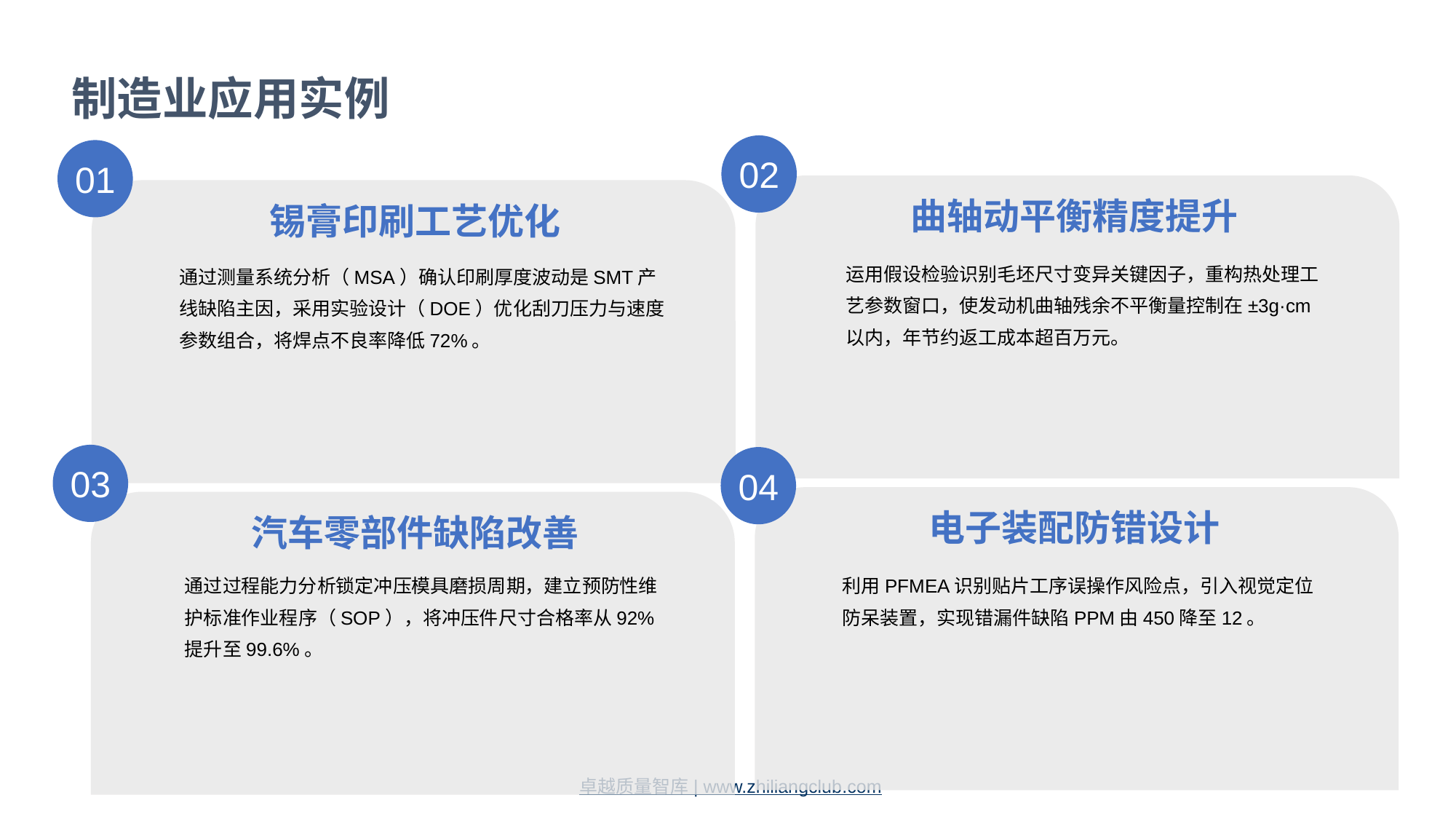

制造业应用实例

02
01

曲轴动平衡精度提升

锡膏印刷工艺优化
运用假设检验识别毛坯尺寸变异关键因子，重构热处理工艺参数窗口，使发动机曲轴残余不平衡量控制在±3g·cm以内，年节约返工成本超百万元。
通过测量系统分析（MSA）确认印刷厚度波动是SMT产线缺陷主因，采用实验设计（DOE）优化刮刀压力与速度参数组合，将焊点不良率降低72%。

03
04

电子装配防错设计

汽车零部件缺陷改善
通过过程能力分析锁定冲压模具磨损周期，建立预防性维护标准作业程序（SOP），将冲压件尺寸合格率从92%提升至99.6%。
利用PFMEA识别贴片工序误操作风险点，引入视觉定位防呆装置，实现错漏件缺陷PPM由450降至12。